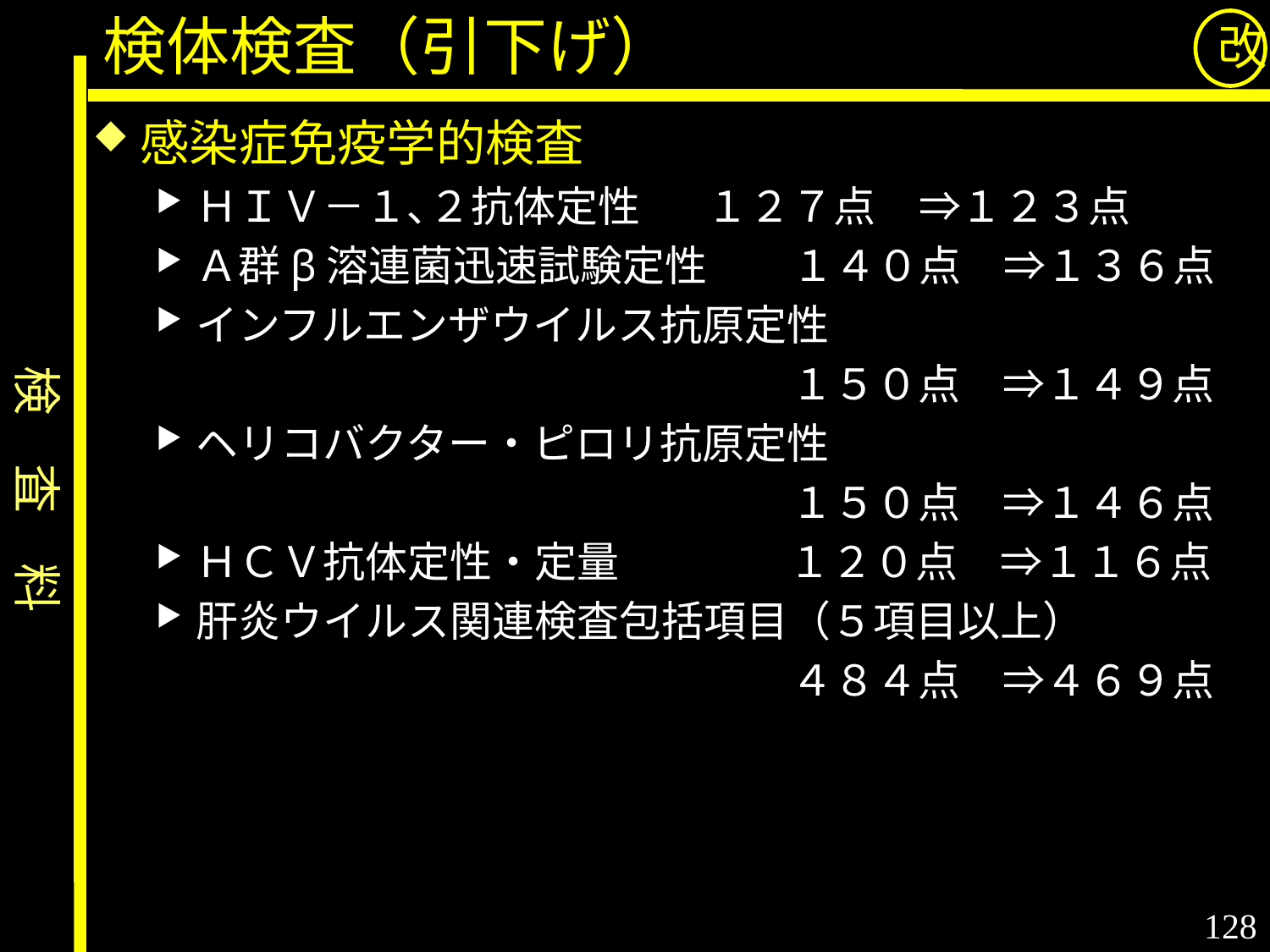

検体検査（引下げ）
改

感染症免疫学的検査
ＨＩＶ－１､２抗体定性       １２７点　⇒１２３点
Ａ群β溶連菌迅速試験定性　　１４０点　⇒１３６点
インフルエンザウイルス抗原定性
　　　　　　　　　　　　　　　１５０点　⇒１４９点
ヘリコバクター・ピロリ抗原定性
　　　　　　　　　　　　　　　１５０点　⇒１４６点
ＨＣＶ抗体定性・定量　　　　１２０点　⇒１１６点
肝炎ウイルス関連検査包括項目（５項目以上）
　　　　　　　　　　　　　　　４８４点　⇒４６９点
検　査　料
128